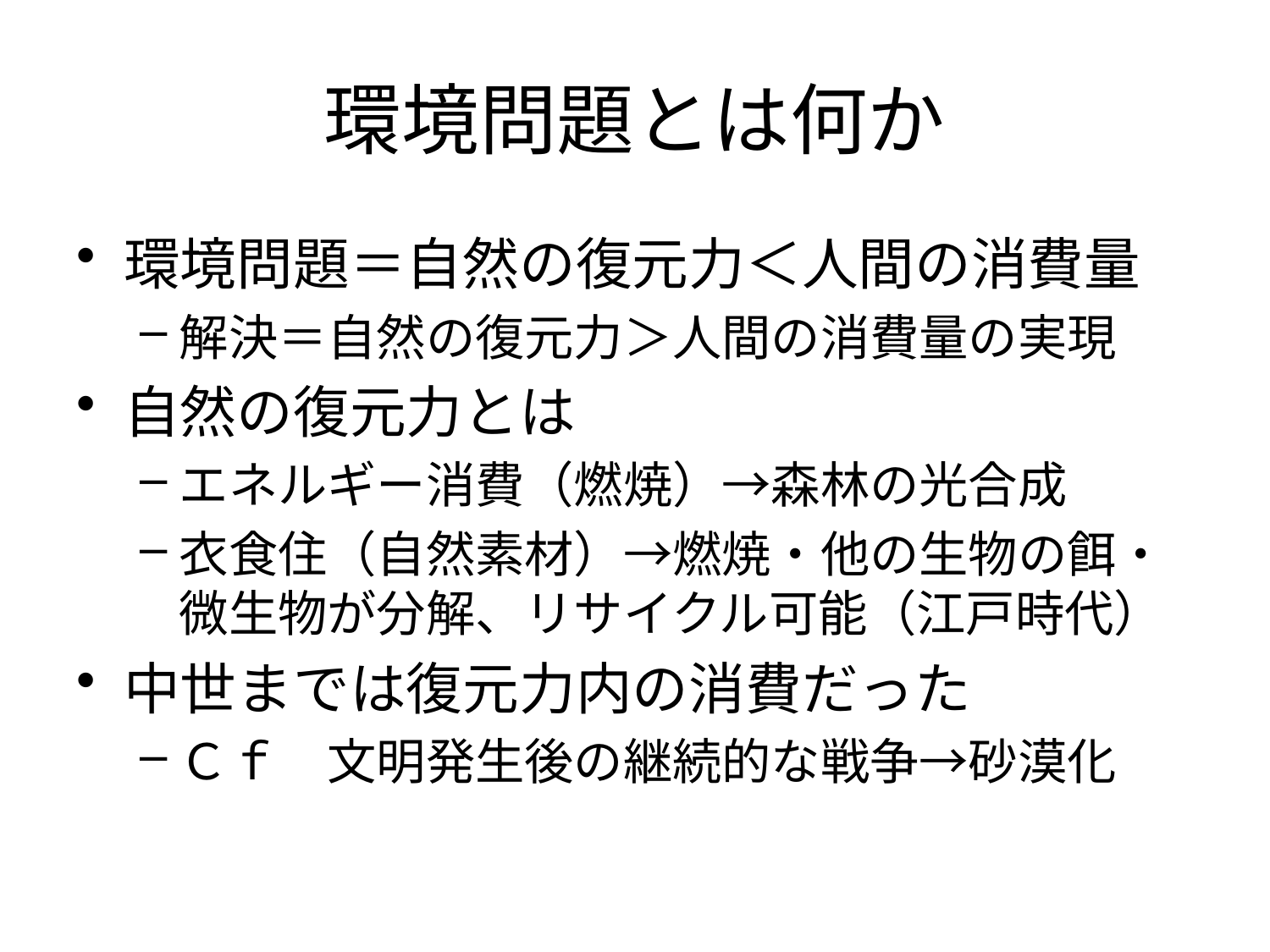

# 環境問題とは何か
環境問題＝自然の復元力＜人間の消費量
解決＝自然の復元力＞人間の消費量の実現
自然の復元力とは
エネルギー消費（燃焼）→森林の光合成
衣食住（自然素材）→燃焼・他の生物の餌・微生物が分解、リサイクル可能（江戸時代）
中世までは復元力内の消費だった
Ｃｆ　文明発生後の継続的な戦争→砂漠化